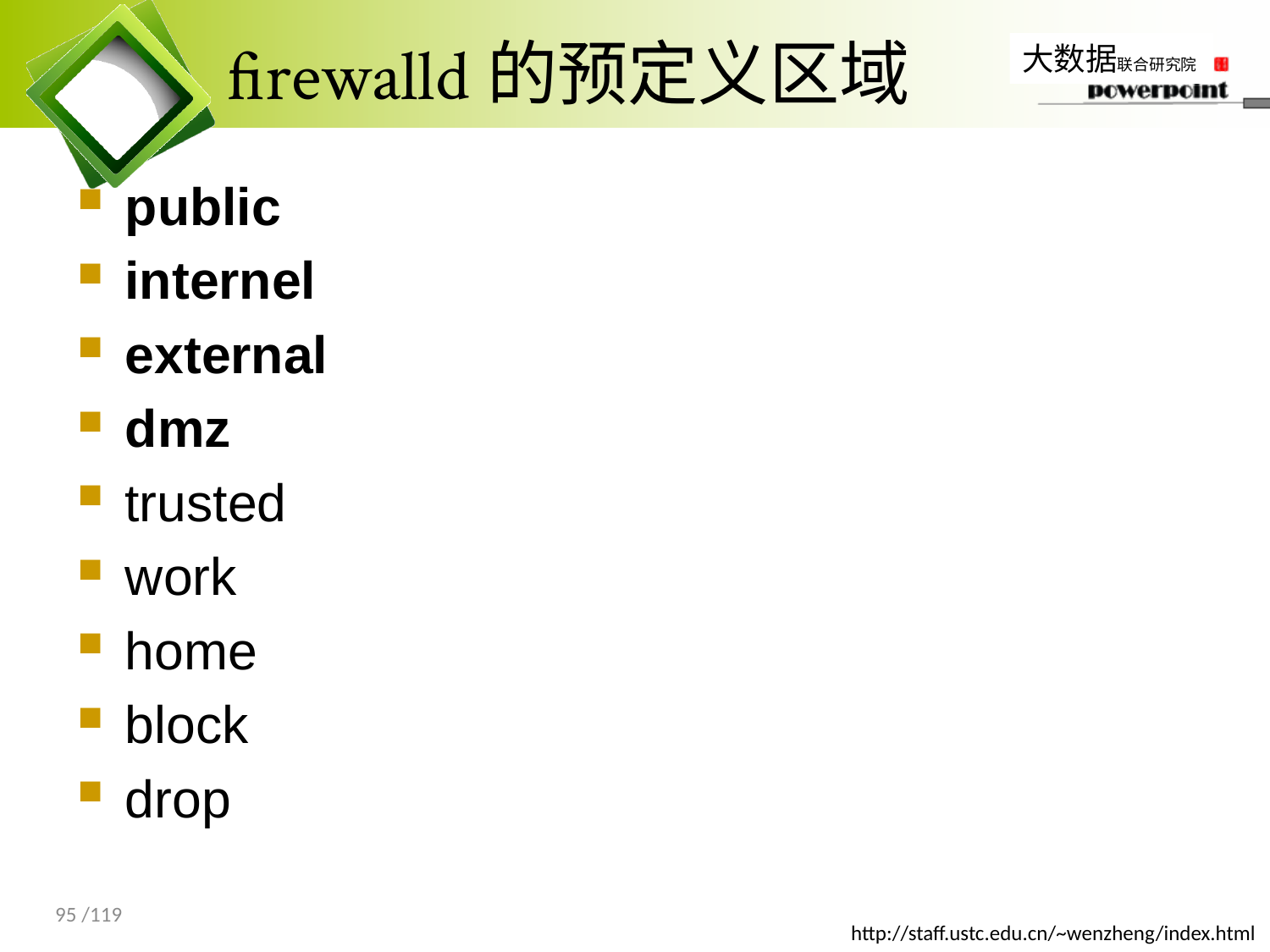

# firewalld的预定义区域

public
internel
external
dmz
trusted
work
home
block
drop
95